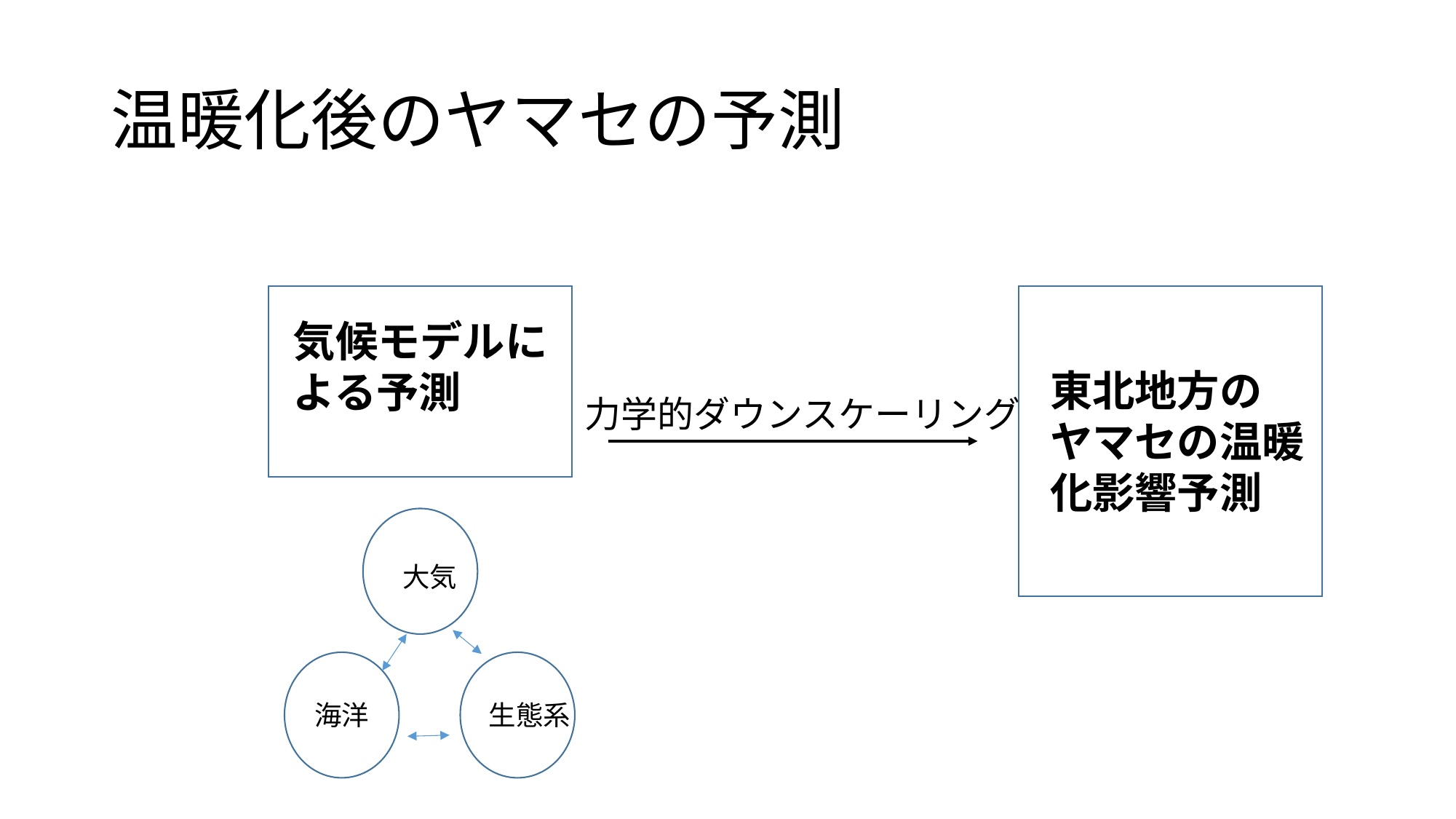

# 温暖化後のヤマセの予測

気候モデルに
よる予測
東北地方の
ヤマセの温暖
化影響予測
力学的ダウンスケーリング

大気

海洋
生態系